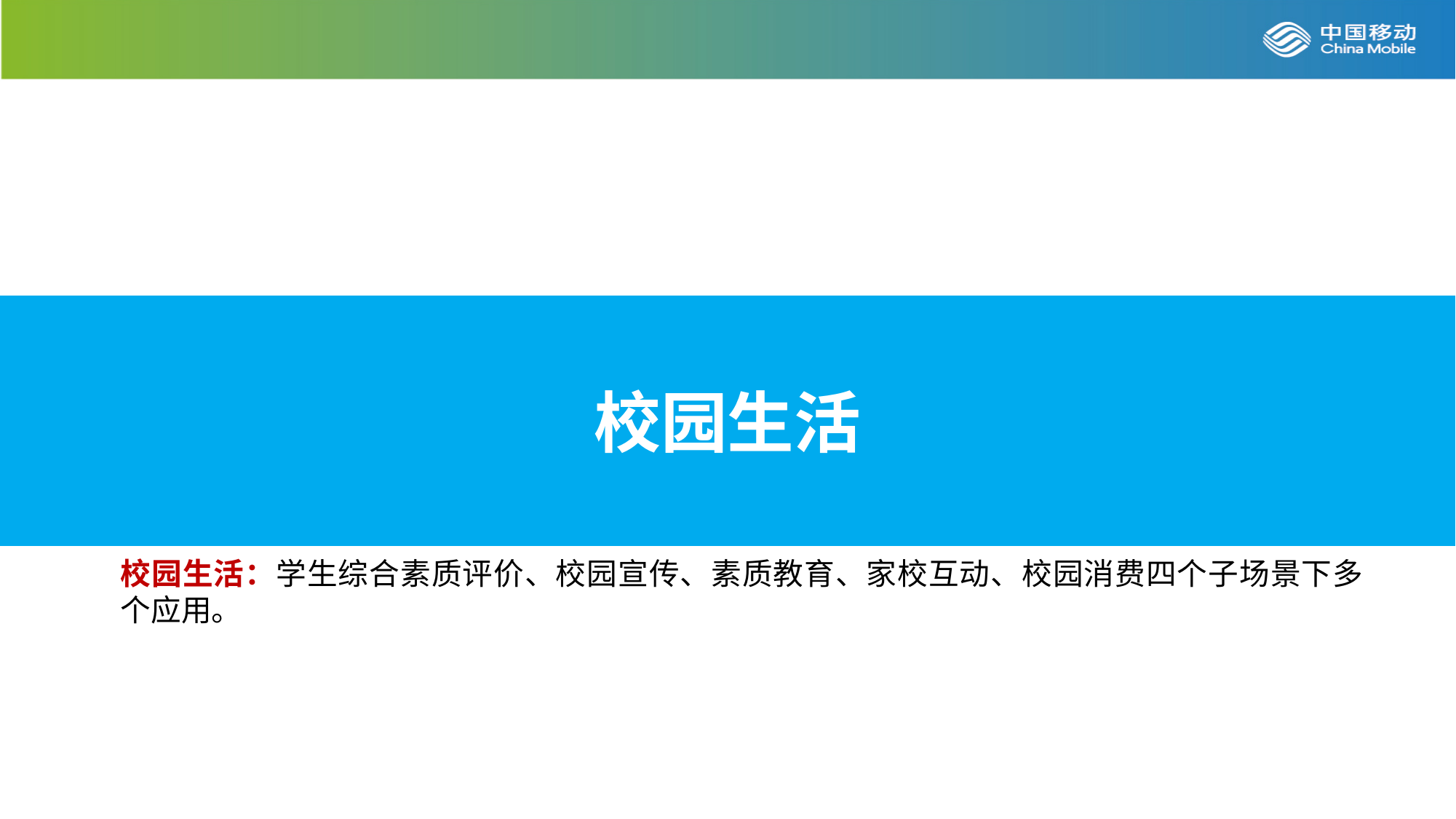

校园生活
校园生活：学生综合素质评价、校园宣传、素质教育、家校互动、校园消费四个子场景下多个应用。